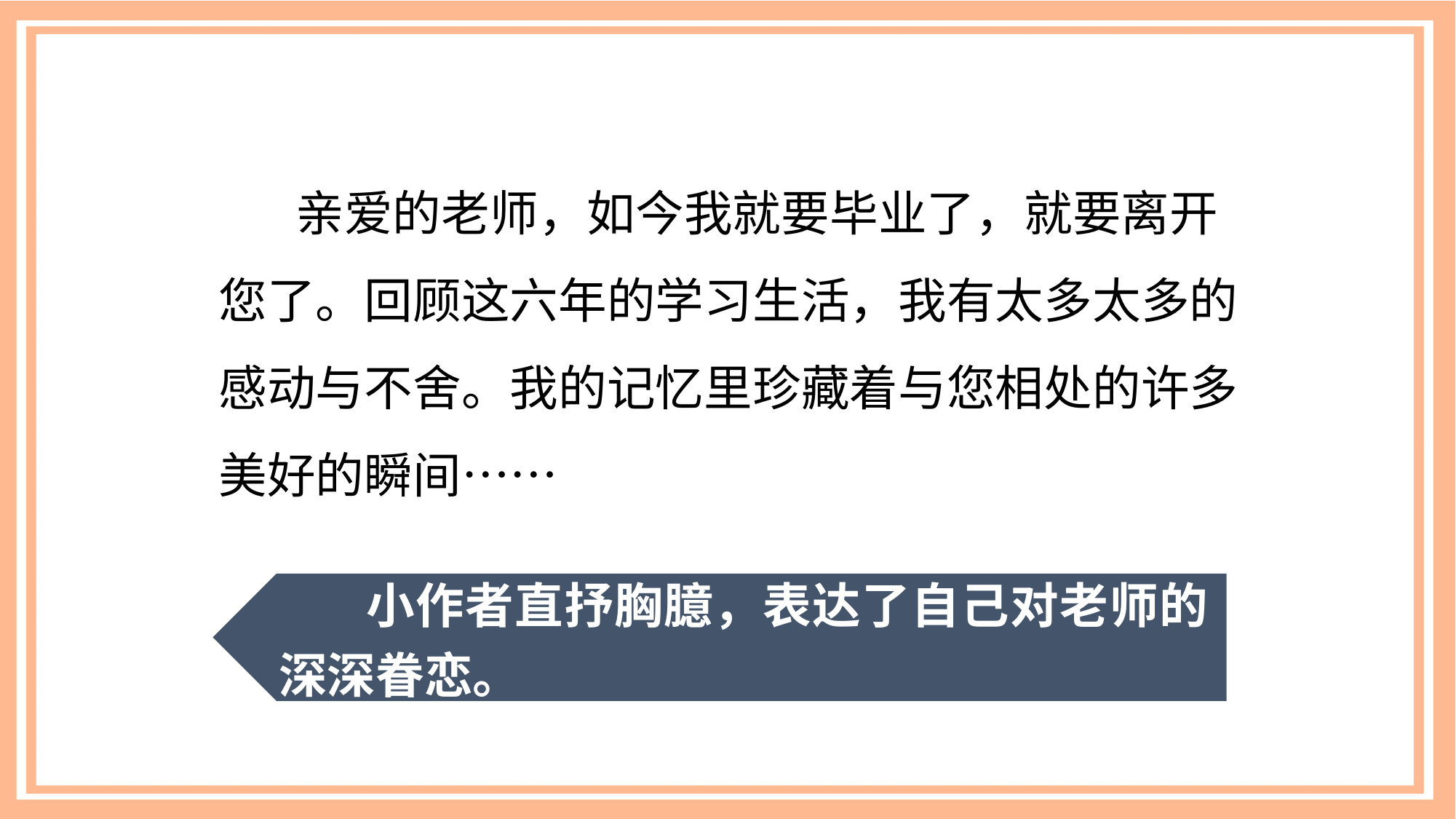

亲爱的老师，如今我就要毕业了，就要离开您了。回顾这六年的学习生活，我有太多太多的感动与不舍。我的记忆里珍藏着与您相处的许多美好的瞬间……
       小作者直抒胸臆，表达了自己对老师的深深眷恋。